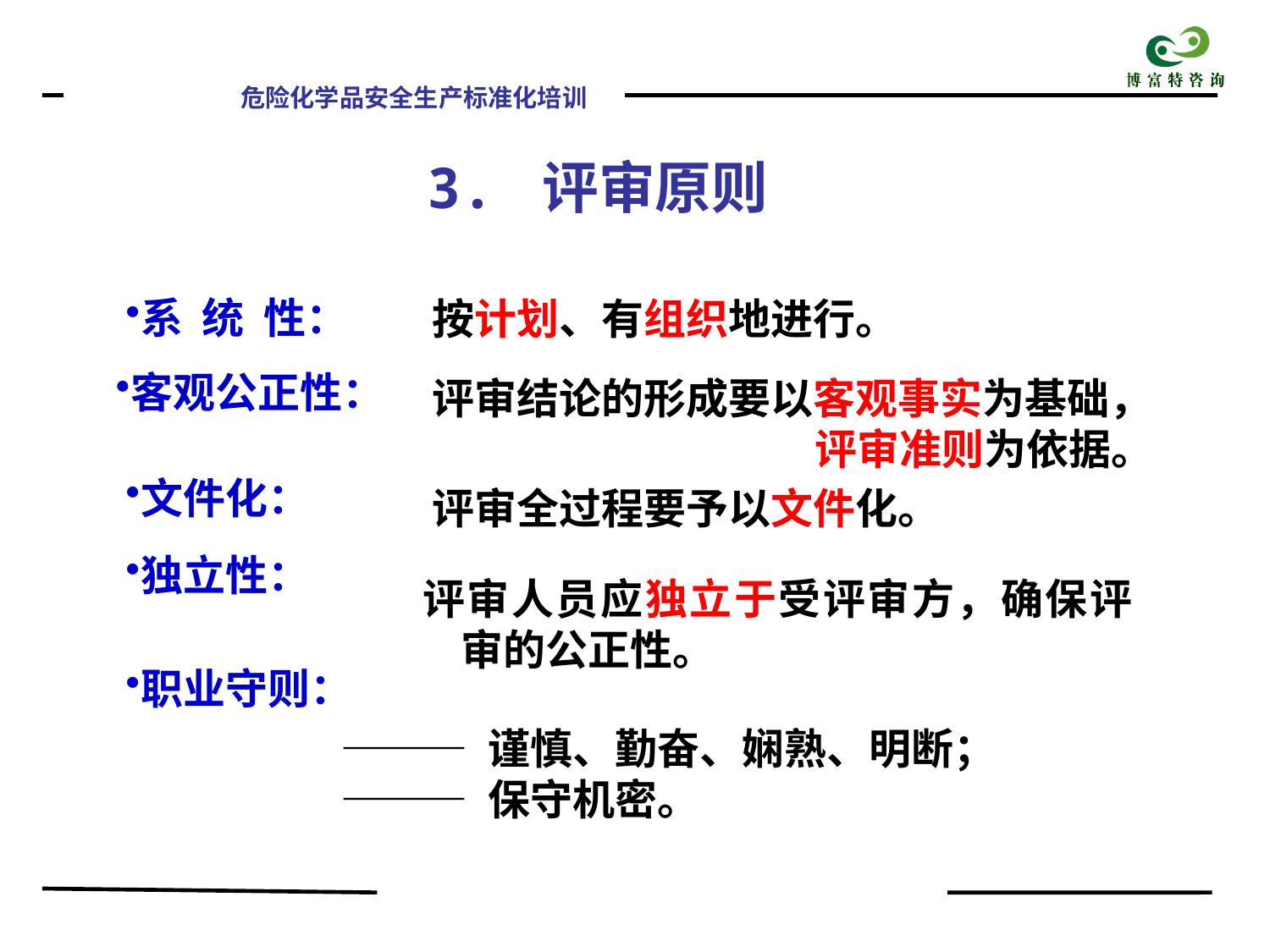

3. 评审原则
系  统  性：
按计划、有组织地进行。
客观公正性：
评审结论的形成要以客观事实为基础，     评审准则为依据。
文件化：
评审全过程要予以文件化。
独立性：
评审人员应独立于受评审方，确保评审的公正性。
职业守则：
——— 谨慎、勤奋、娴熟、明断；
——— 保守机密。